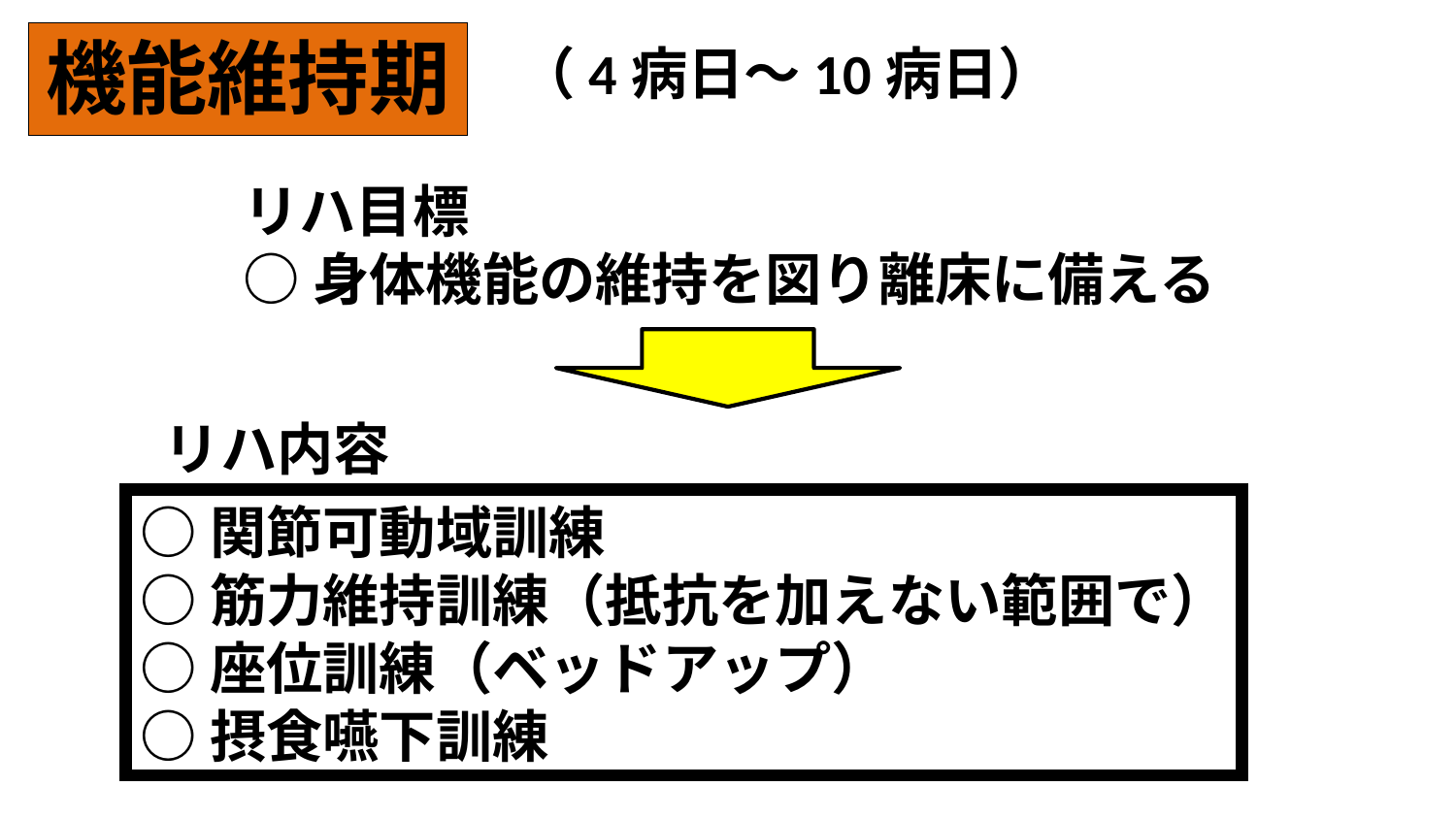

機能維持期

（4病日～10病日）
リハ目標
○身体機能の維持を図り離床に備える

リハ内容
○関節可動域訓練
○筋力維持訓練（抵抗を加えない範囲で）
○座位訓練（ベッドアップ）
○摂食嚥下訓練